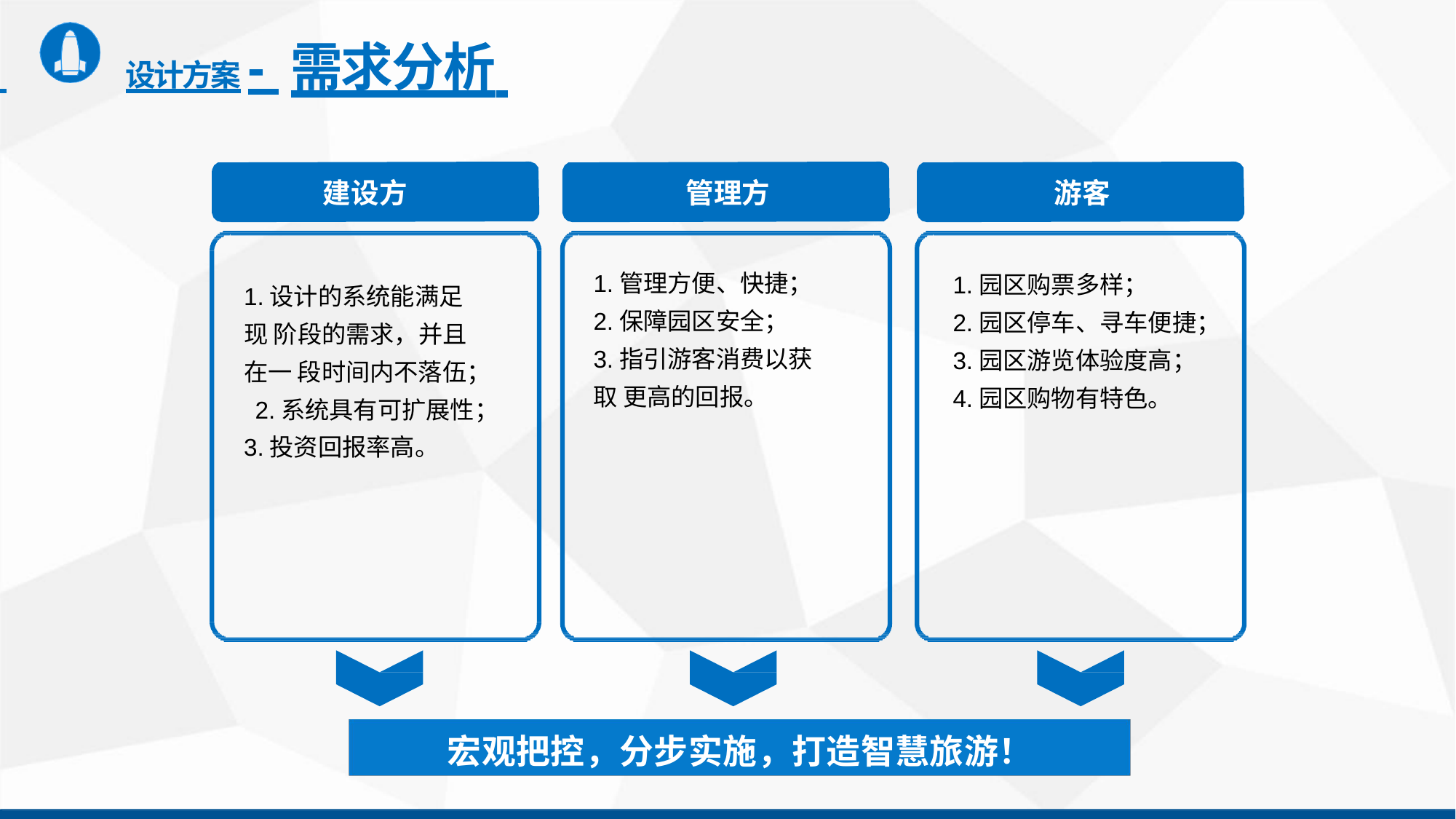

# 设计方案- 需求分析

建设方
管理方
游客

1.管理方便、快捷；
2.保障园区安全；
3.指引游客消费以获取 更高的回报。
1.园区购票多样；
2.园区停车、寻车便捷；
3.园区游览体验度高；
4.园区购物有特色。
1.设计的系统能满足现 阶段的需求，并且在一 段时间内不落伍； 2.系统具有可扩展性；
3.投资回报率高。

宏观把控，分步实施，打造智慧旅游！